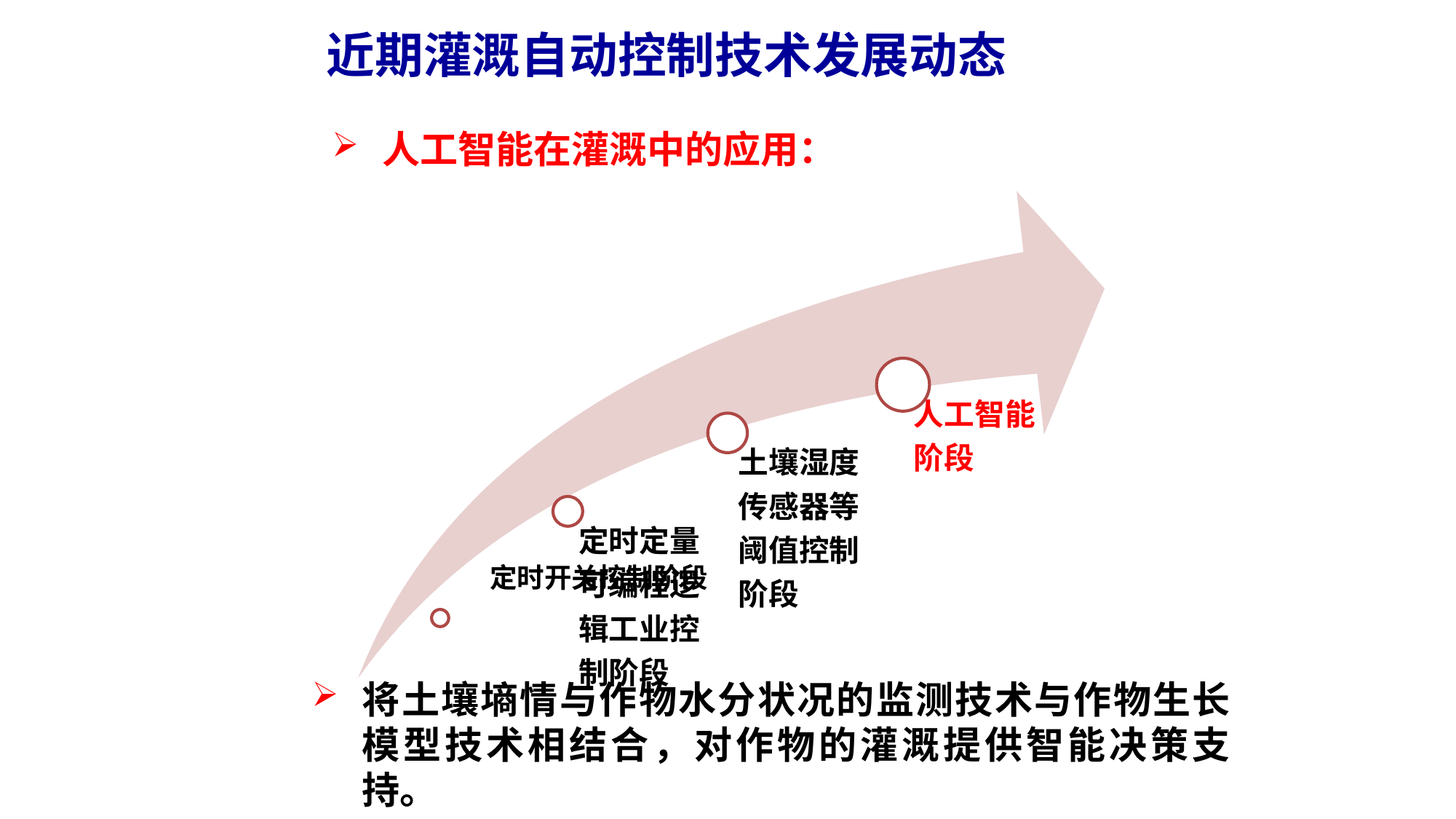

近期灌溉自动控制技术发展动态
人工智能在灌溉中的应用：

人工智能阶段
定时开关控制阶段

将土壤墒情与作物水分状况的监测技术与作物生长模型技术相结合，对作物的灌溉提供智能决策支持。